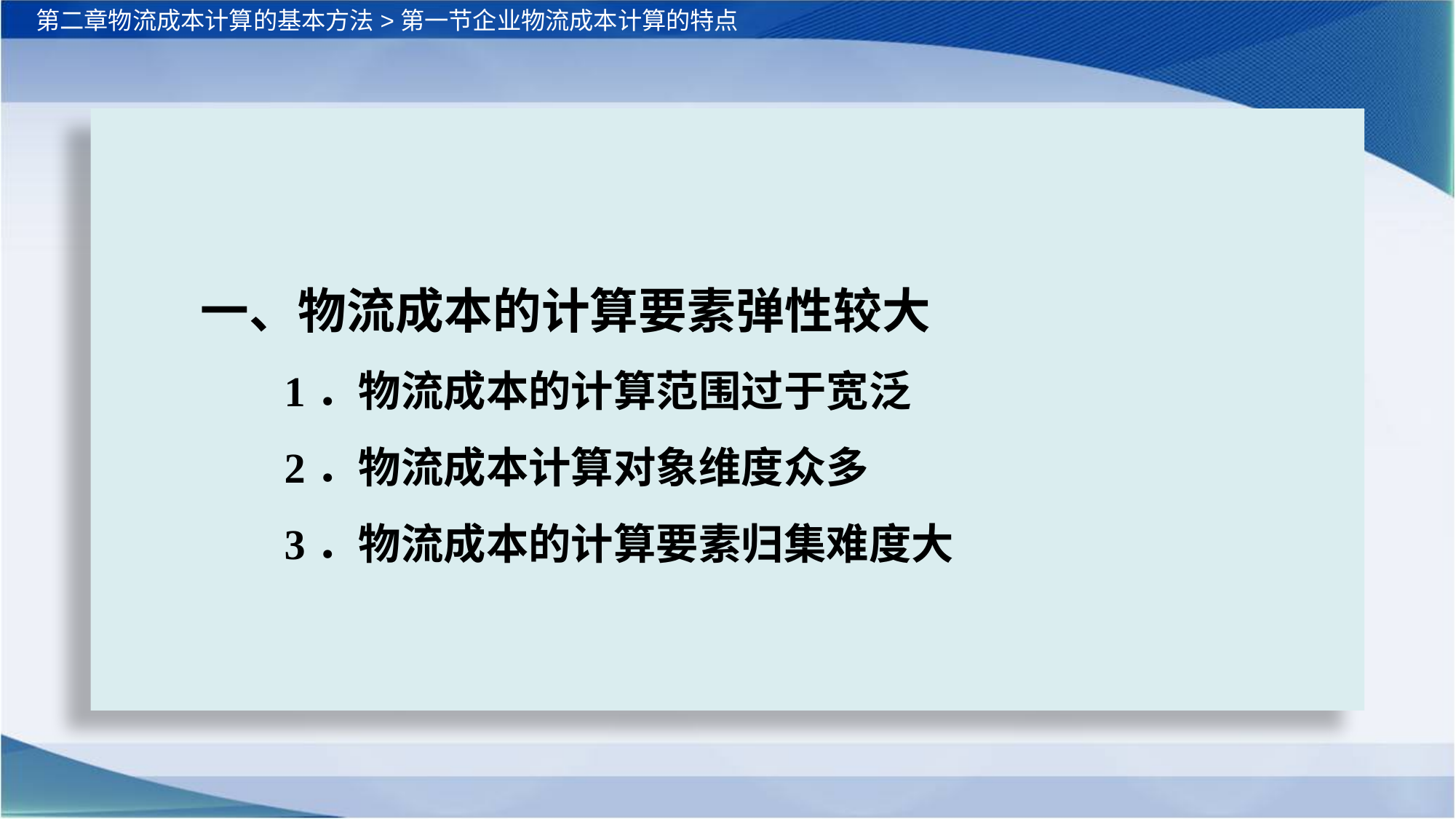

第二章物流成本计算的基本方法>第一节企业物流成本计算的特点
一、物流成本的计算要素弹性较大
1．物流成本的计算范围过于宽泛
2．物流成本计算对象维度众多
3．物流成本的计算要素归集难度大